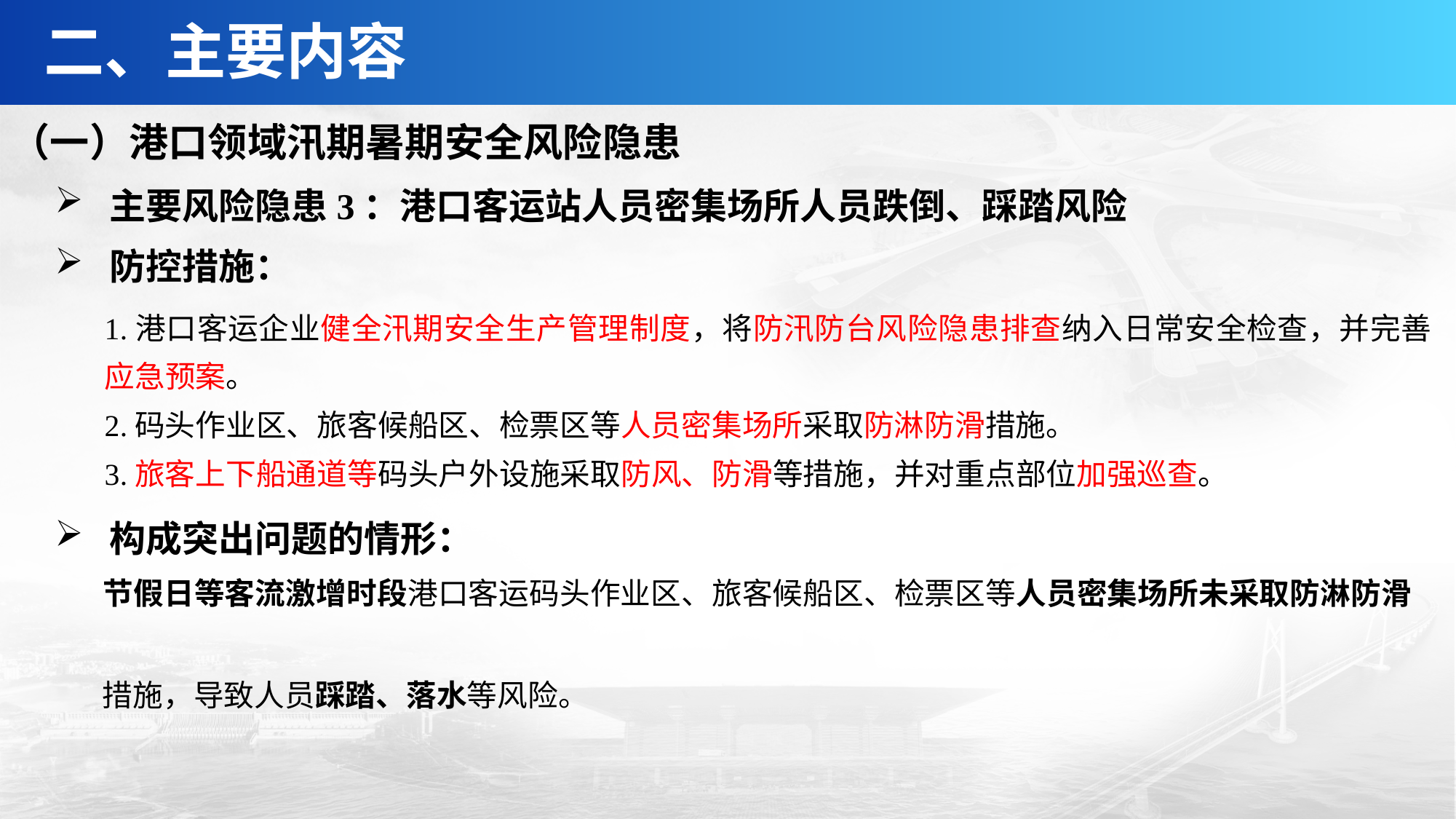

二、主要内容
（一）港口领域汛期暑期安全风险隐患
主要风险隐患3：港口客运站人员密集场所人员跌倒、踩踏风险
防控措施：
1.港口客运企业健全汛期安全生产管理制度，将防汛防台风险隐患排查纳入日常安全检查，并完善应急预案。
2.码头作业区、旅客候船区、检票区等人员密集场所采取防淋防滑措施。
3.旅客上下船通道等码头户外设施采取防风、防滑等措施，并对重点部位加强巡查。
构成突出问题的情形：
      节假日等客流激增时段港口客运码头作业区、旅客候船区、检票区等人员密集场所未采取防淋防滑
      措施，导致人员踩踏、落水等风险。
8